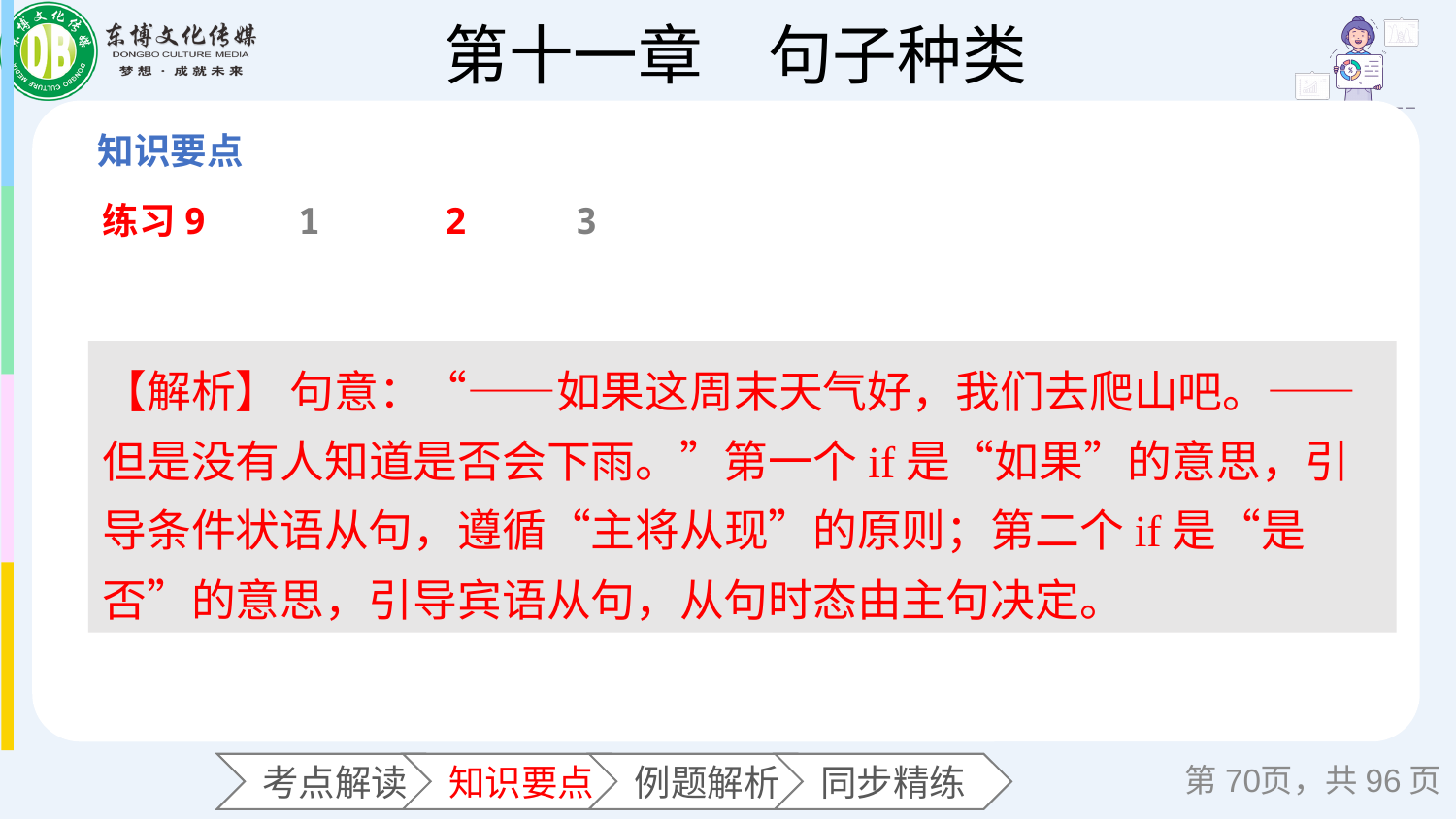

练习9
1
2
3
【解析】 句意：“——如果这周末天气好，我们去爬山吧。——但是没有人知道是否会下雨。”第一个if是“如果”的意思，引导条件状语从句，遵循“主将从现”的原则；第二个if是“是否”的意思，引导宾语从句，从句时态由主句决定。
第70页，共96页